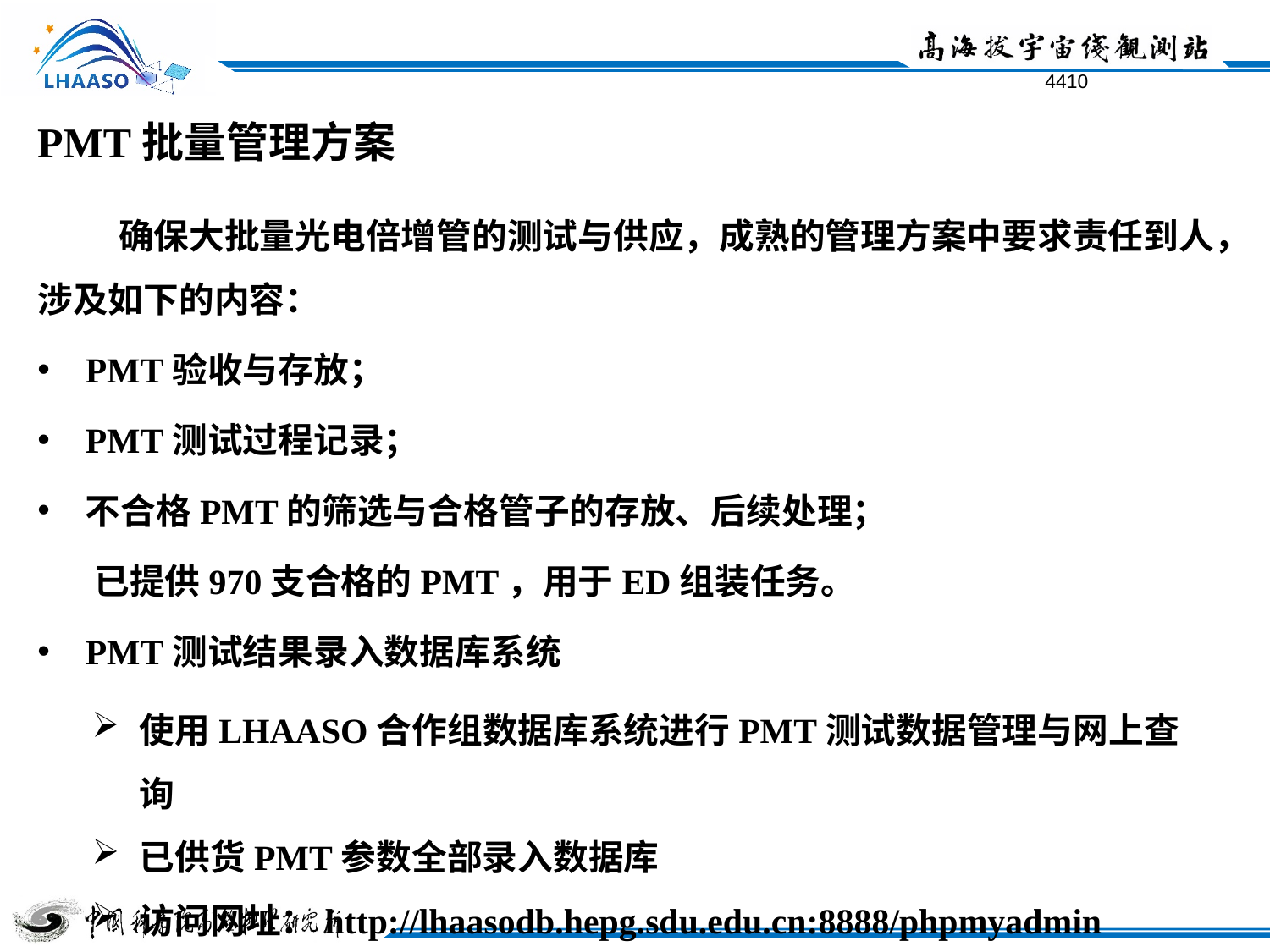

PMT批量管理方案
         确保大批量光电倍增管的测试与供应，成熟的管理方案中要求责任到人，涉及如下的内容：
PMT验收与存放；
PMT测试过程记录；
不合格PMT的筛选与合格管子的存放、后续处理；
      已提供970支合格的PMT，用于ED组装任务。
PMT测试结果录入数据库系统
使用LHAASO合作组数据库系统进行PMT测试数据管理与网上查询
已供货PMT参数全部录入数据库
访问网址：http://lhaasodb.hepg.sdu.edu.cn:8888/phpmyadmin